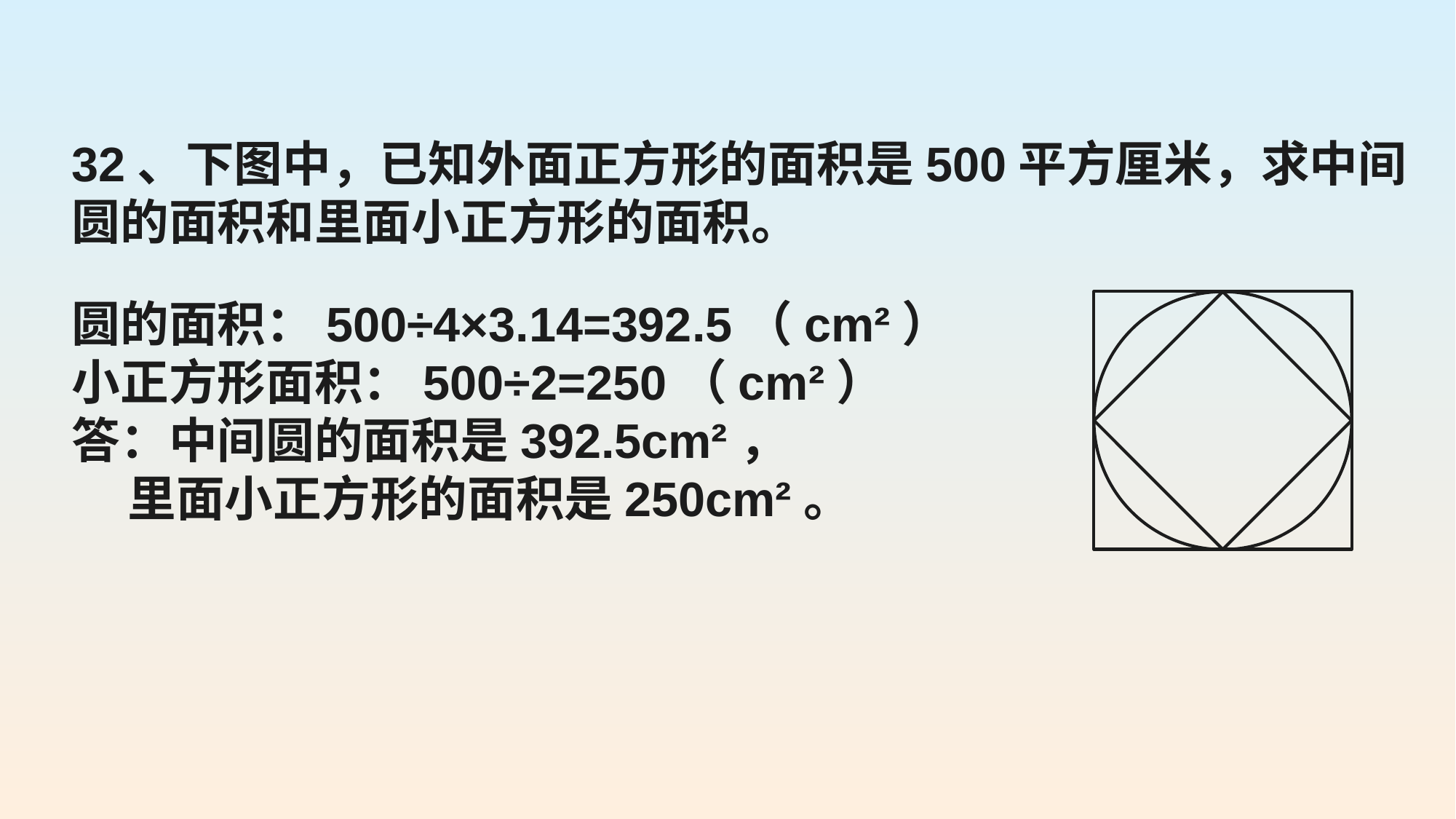

32、下图中，已知外面正方形的面积是500平方厘米，求中间圆的面积和里面小正方形的面积。

圆的面积：500÷4×3.14=392.5（cm²）
小正方形面积：500÷2=250（cm²）
答：中间圆的面积是392.5cm²，
    里面小正方形的面积是250cm²。